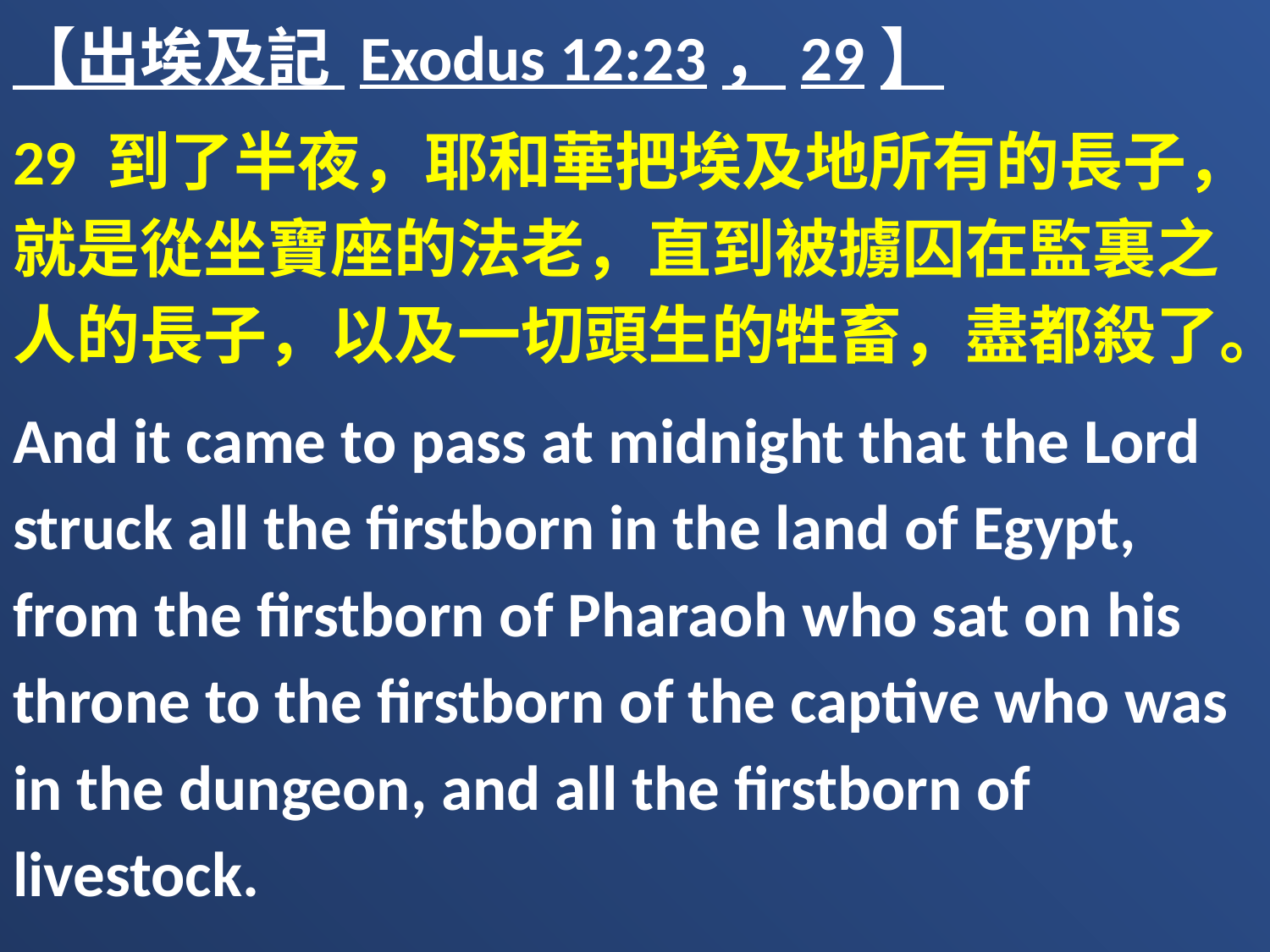

【出埃及記 Exodus 12:23，29】
29 到了半夜，耶和華把埃及地所有的長子，就是從坐寶座的法老，直到被擄囚在監裏之人的長子，以及一切頭生的牲畜，盡都殺了。
And it came to pass at midnight that the Lord struck all the firstborn in the land of Egypt, from the firstborn of Pharaoh who sat on his throne to the firstborn of the captive who was in the dungeon, and all the firstborn of livestock.